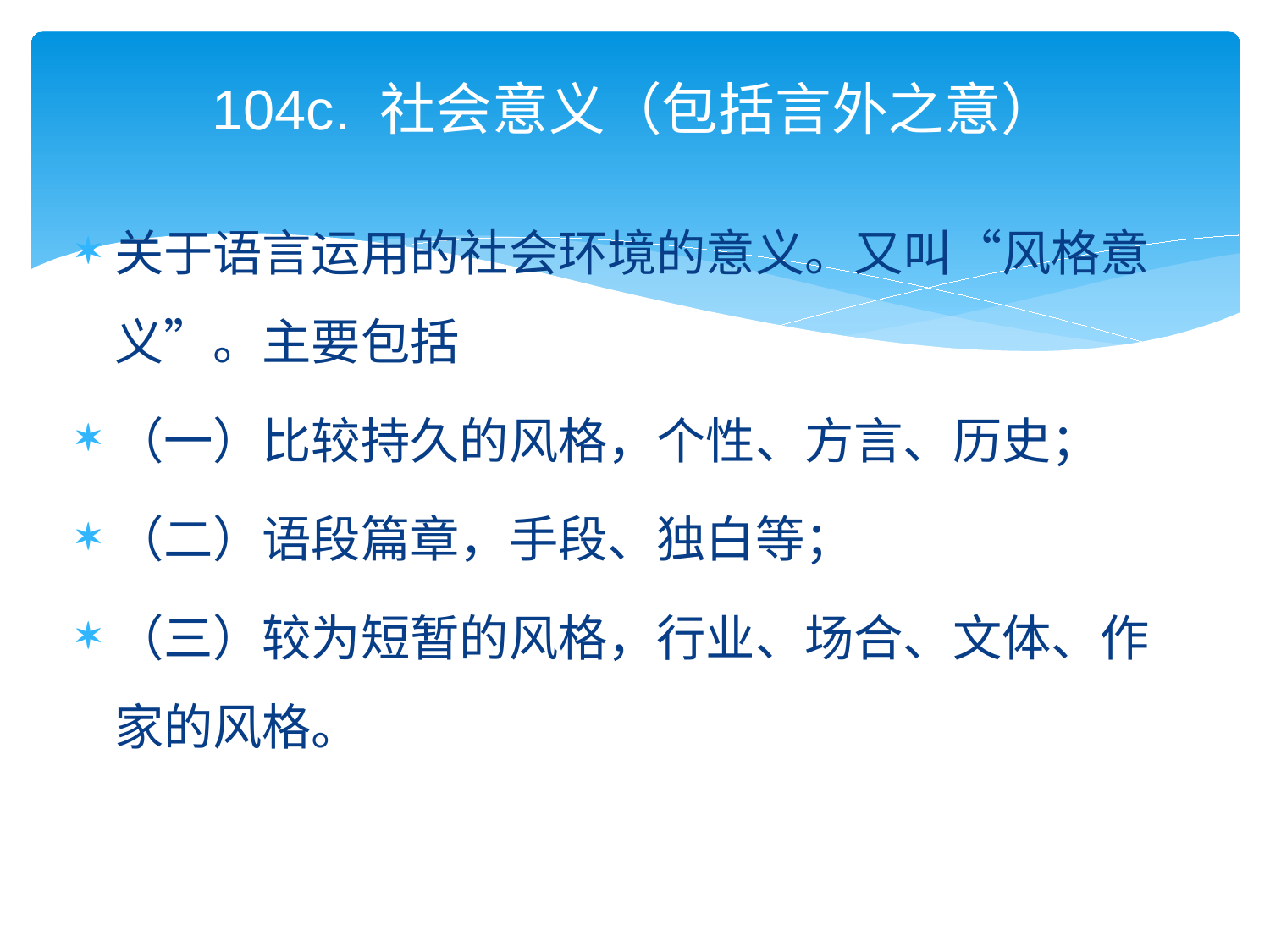

# 104c. 社会意义（包括言外之意）
关于语言运用的社会环境的意义。又叫“风格意义”。主要包括
（一）比较持久的风格，个性、方言、历史；
（二）语段篇章，手段、独白等；
（三）较为短暂的风格，行业、场合、文体、作家的风格。